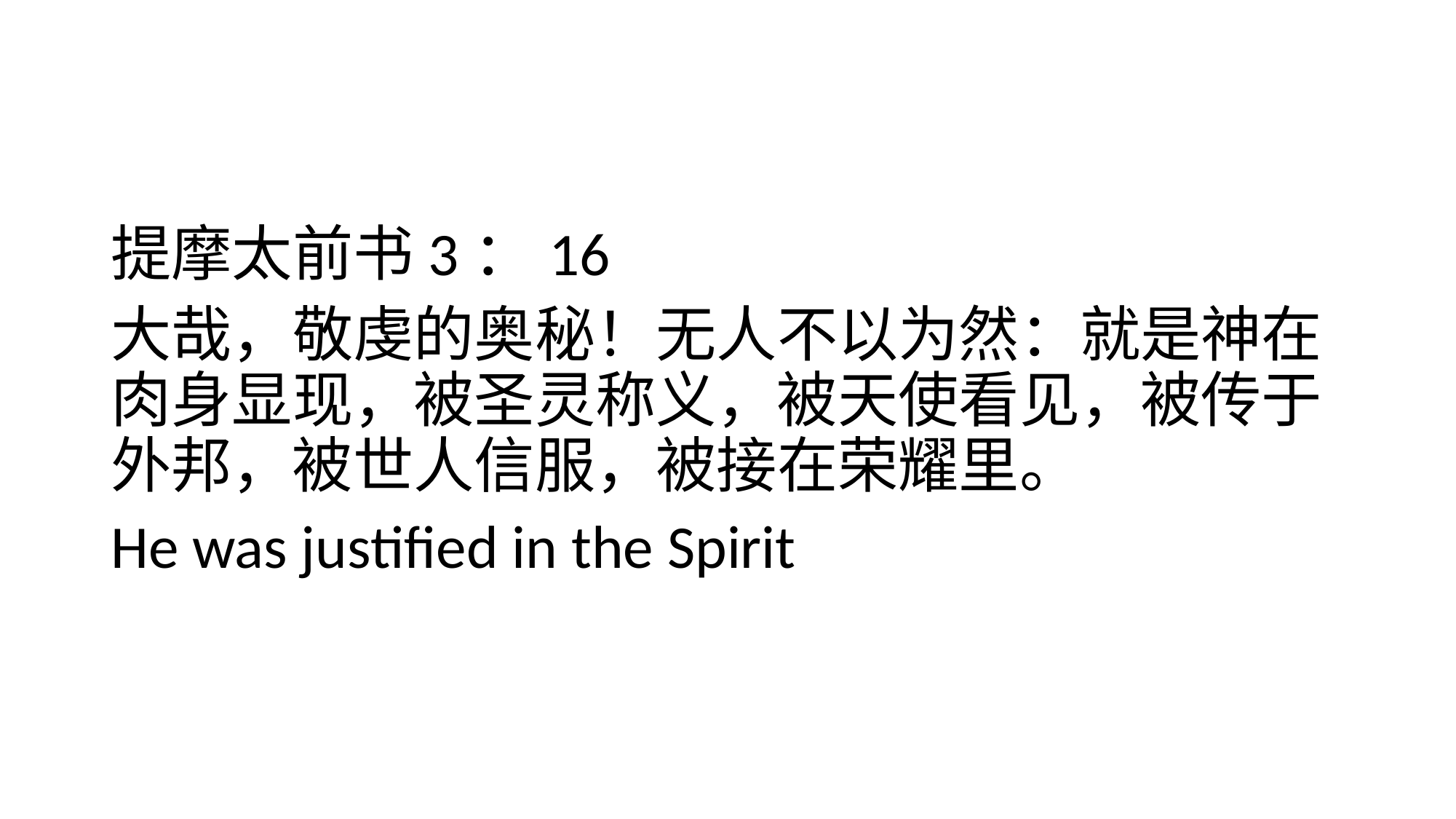

#
提摩太前书3：16
大哉，敬虔的奥秘！无人不以为然：就是神在肉身显现，被圣灵称义，被天使看见，被传于外邦，被世人信服，被接在荣耀里。
He was justified in the Spirit